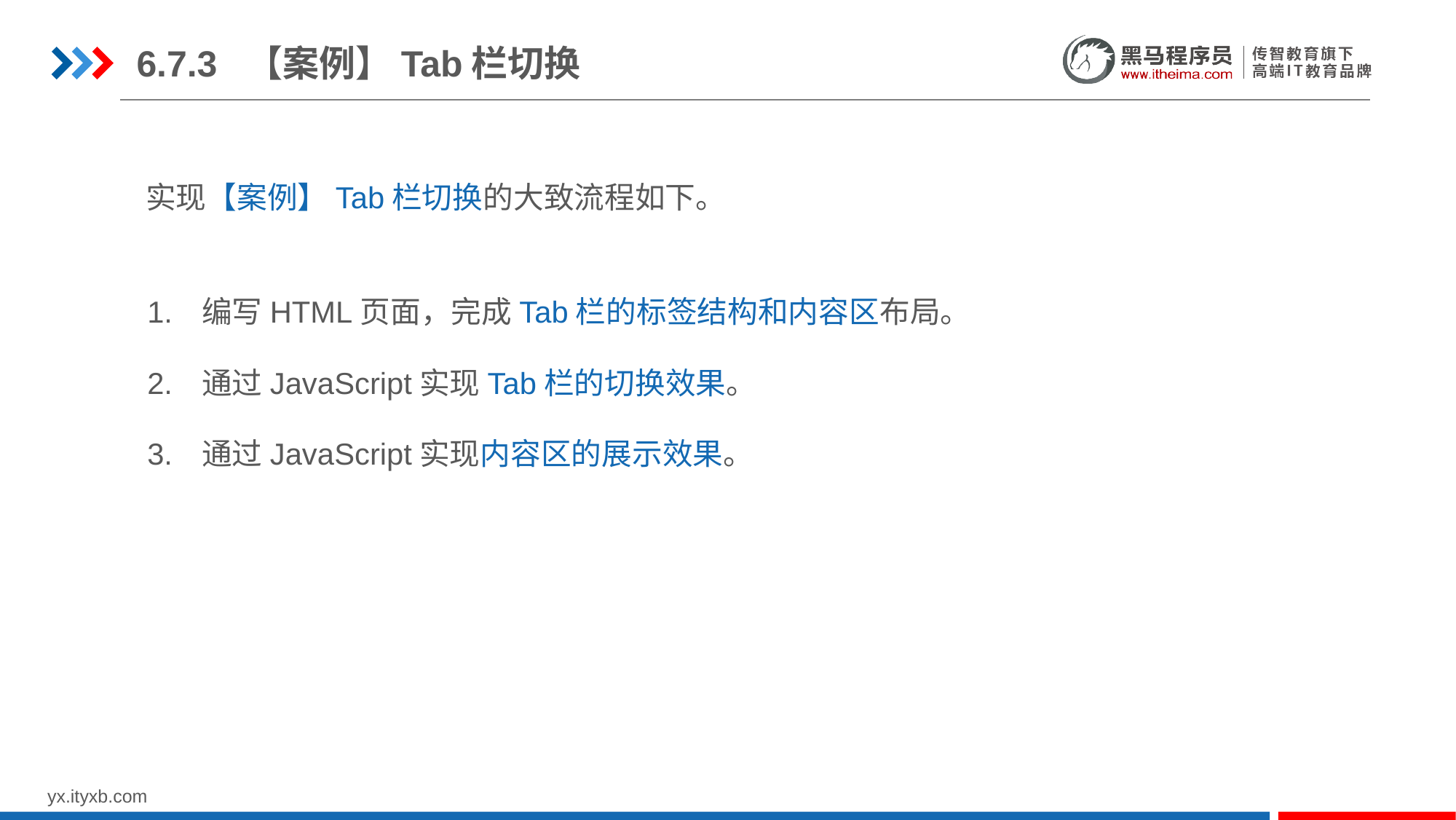

6.7.3  【案例】Tab栏切换
实现【案例】Tab栏切换的大致流程如下。

编写HTML页面，完成Tab栏的标签结构和内容区布局。

通过JavaScript实现Tab栏的切换效果。

通过JavaScript实现内容区的展示效果。